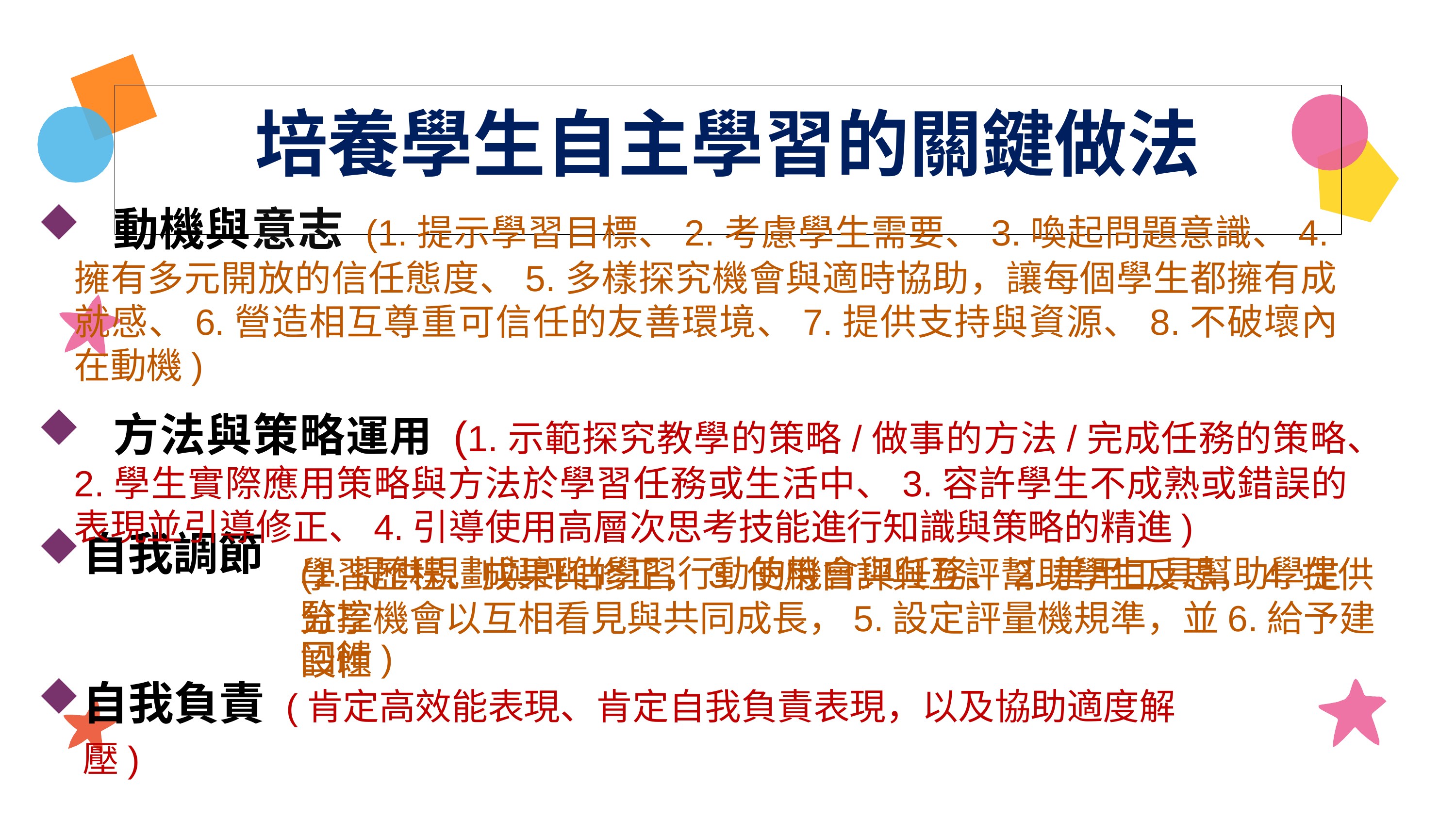

# 培養學生自主學習的關鍵做法

	動機與意志 (1.提示學習目標、2.考慮學生需要、3.喚起問題意識、4.擁有多元開放的信任態度、5.多樣探究機會與適時協助，讓每個學生都擁有成就感、6.營造相互尊重可信任的友善環境、7.提供支持與資源、8.不破壞內在動機)
	方法與策略運用 (1.示範探究教學的策略/做事的方法/完成任務的策略、2.學生實際應用策略與方法於學習任務或生活中、3.容許學生不成熟或錯誤的表現並引導修正、4.引導使用高層次思考技能進行知識與策略的精進)
(1.提供規劃與評估學習行動的機會與任務、2.善用工具幫助學生監控

自我調節
學習歷程、成果與修正，3.使用自評與互評幫助學生反思，4.提供分享機會以互相看見與共同成長，5.設定評量機規準，並6.給予建設性
回饋)
自我負責 (肯定高效能表現、肯定自我負責表現，以及協助適度解壓)